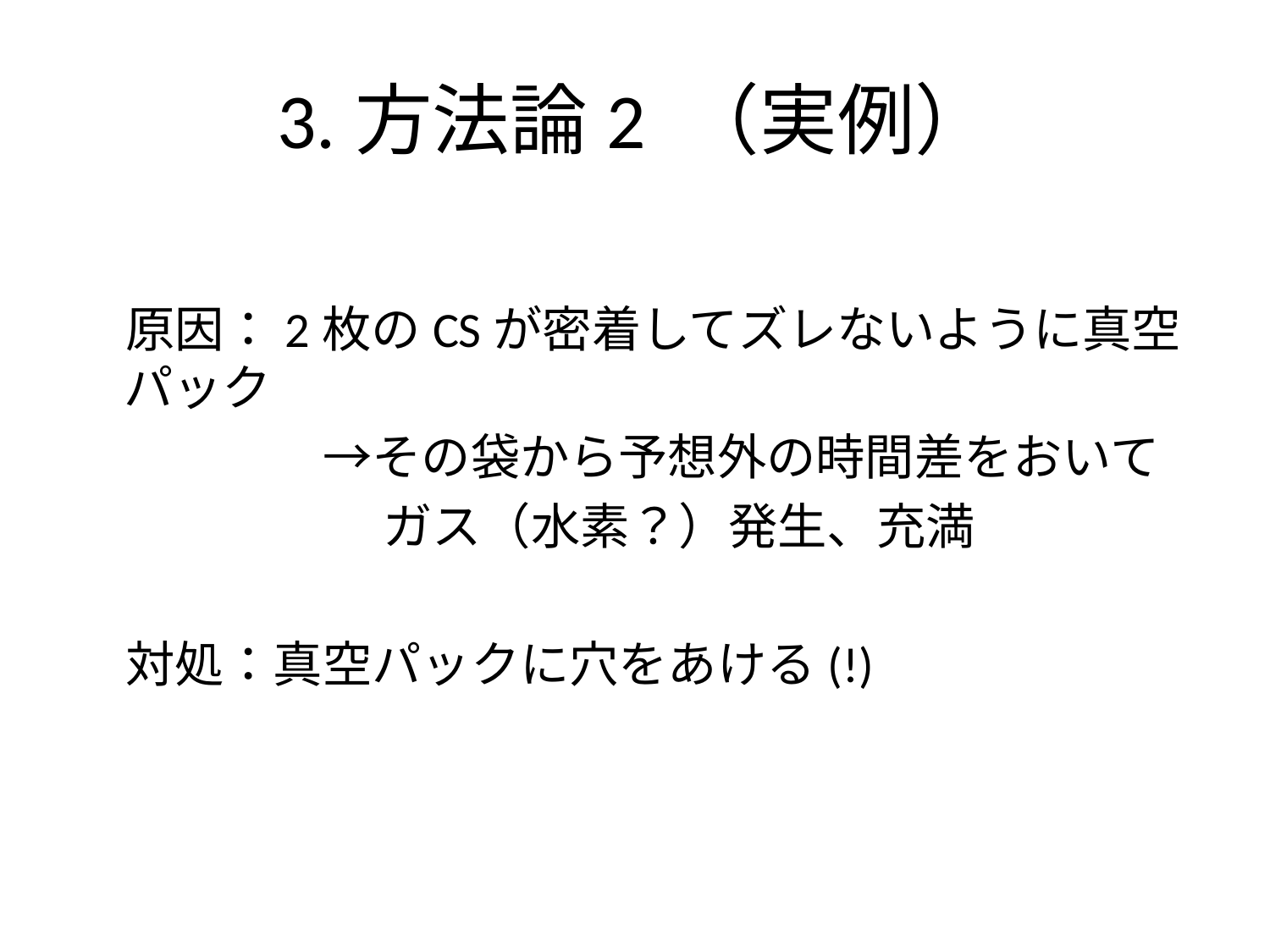

# 3.方法論2 （実例）

　原因：2枚のCSが密着してズレないように真空パック
　　　　　→その袋から予想外の時間差をおいて
　　　 　　　ガス（水素？）発生、充満

　対処：真空パックに穴をあける(!)